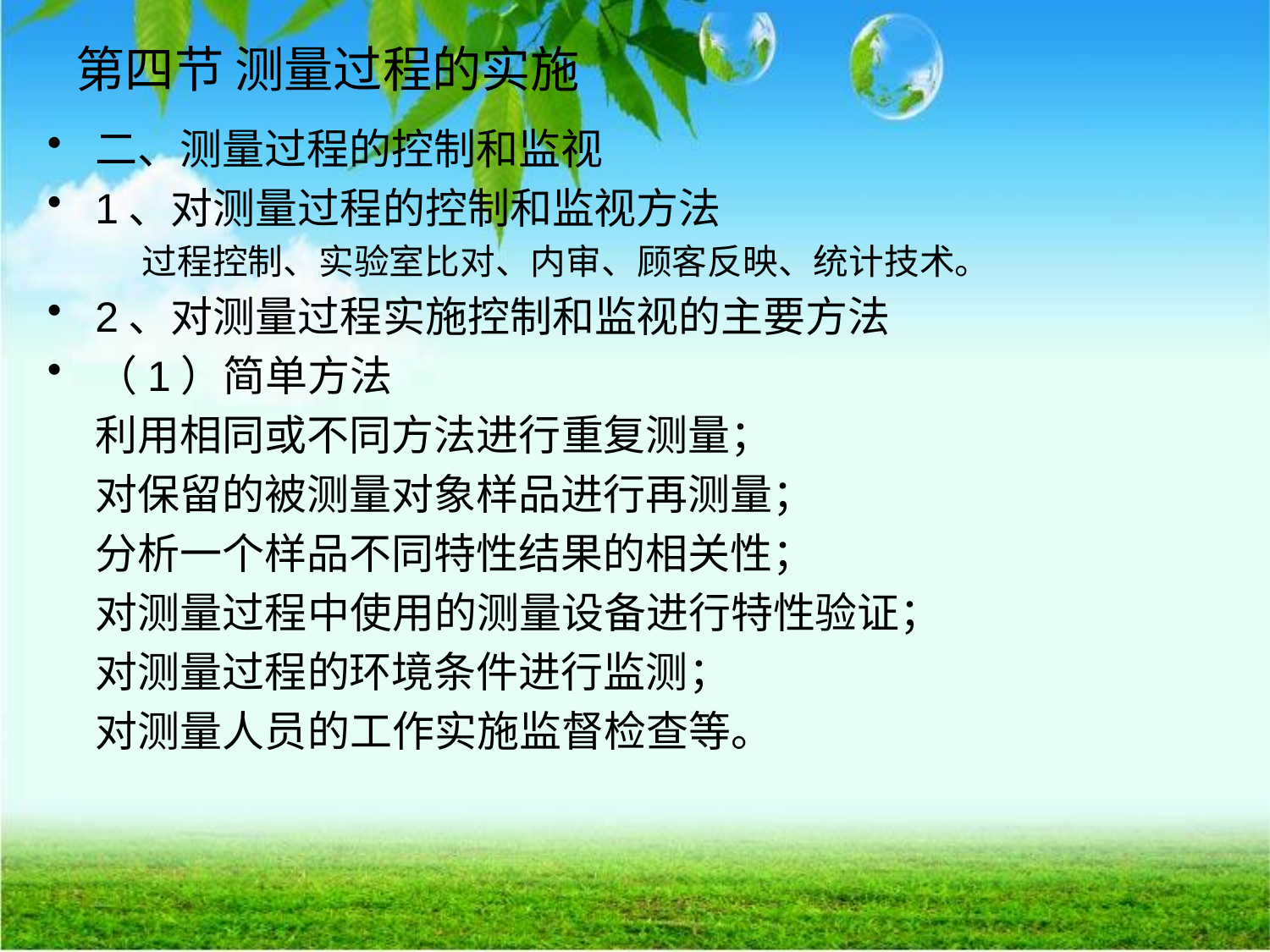

# 第四节 测量过程的实施
二、测量过程的控制和监视
1、对测量过程的控制和监视方法
           过程控制、实验室比对、内审、顾客反映、统计技术。
2、对测量过程实施控制和监视的主要方法
（1）简单方法
    利用相同或不同方法进行重复测量；
    对保留的被测量对象样品进行再测量；
    分析一个样品不同特性结果的相关性；
    对测量过程中使用的测量设备进行特性验证；
    对测量过程的环境条件进行监测；
    对测量人员的工作实施监督检查等。